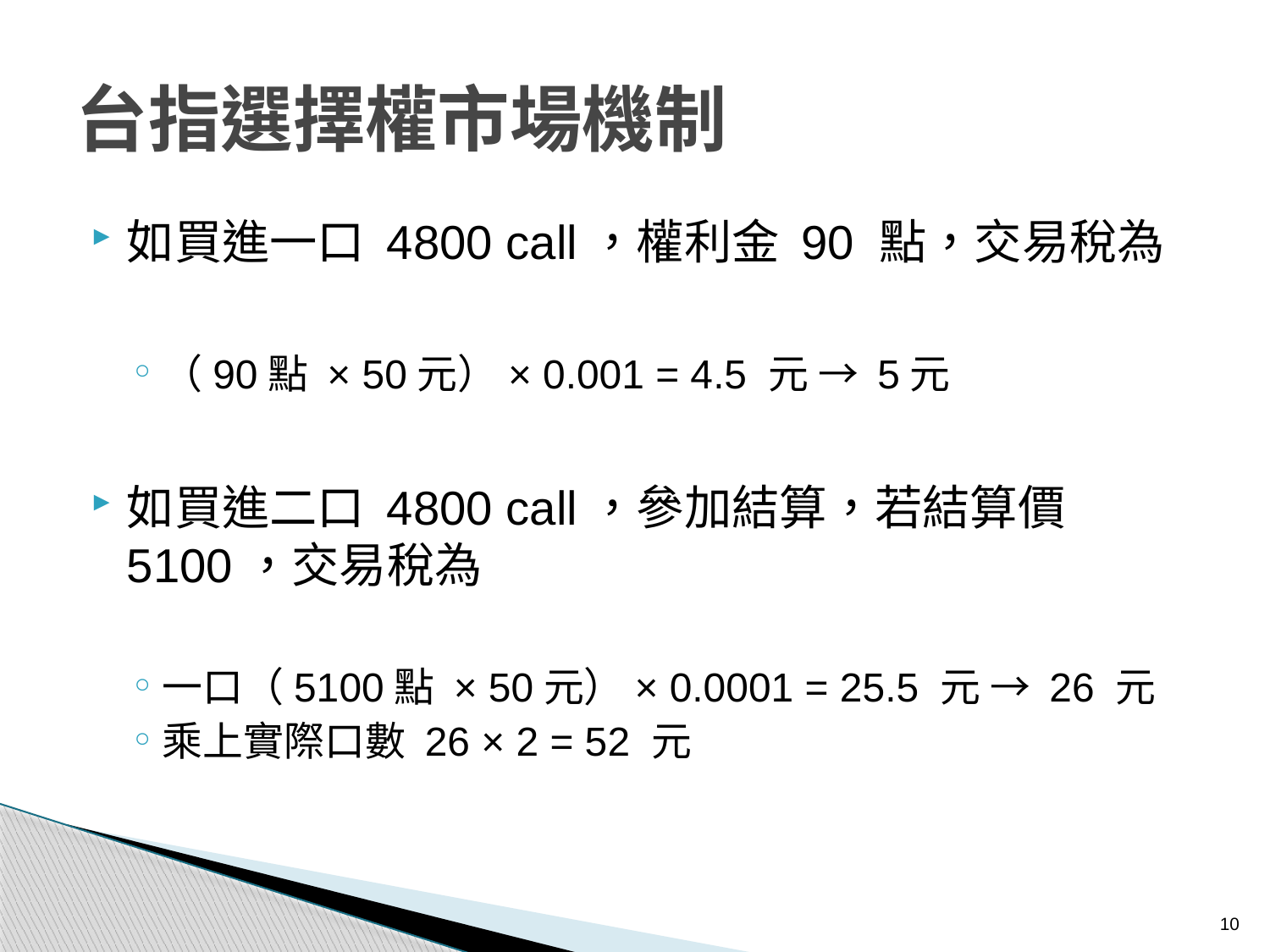

# 台指選擇權市場機制
如買進一口 4800 call，權利金 90 點，交易稅為

（90點 × 50元）× 0.001 = 4.5 元 → 5元

如買進二口 4800 call，參加結算，若結算價 5100，交易稅為

一口（5100點 × 50元）× 0.0001 = 25.5 元 → 26 元
乘上實際口數 26 × 2 = 52 元
10